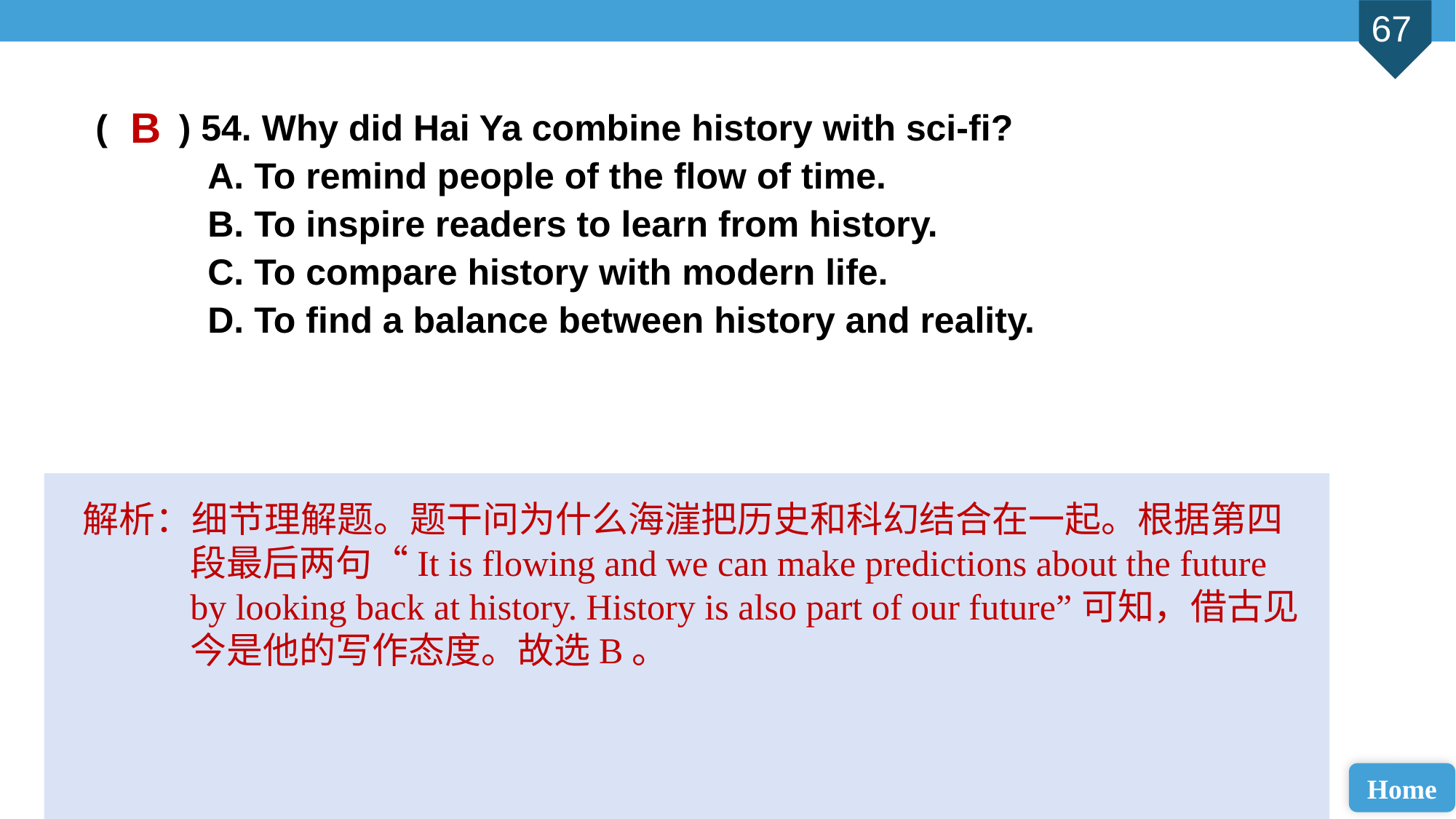

B
(       ) 54. Why did Hai Ya combine history with sci-fi?
           A. To remind people of the flow of time.
           B. To inspire readers to learn from history.
           C. To compare history with modern life.
           D. To find a balance between history and reality.

解析：细节理解题。题干问为什么海漄把历史和科幻结合在一起。根据第四段最后两句“It is flowing and we can make predictions about the future by looking back at history. History is also part of our future”可知，借古见今是他的写作态度。故选B。